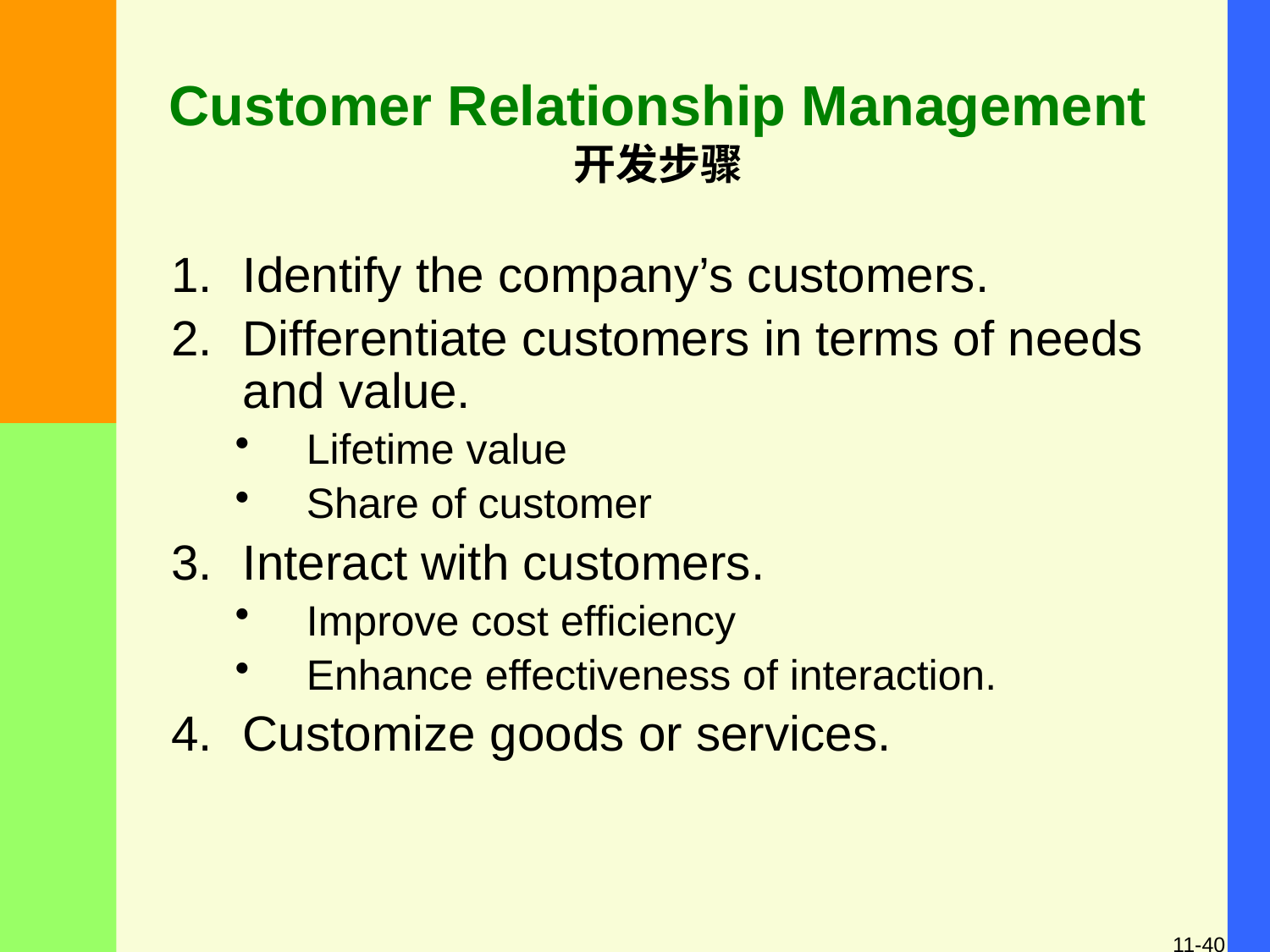

# Customer Relationship Management 开发步骤
Identify the company’s customers.
Differentiate customers in terms of needs and value.
Lifetime value
Share of customer
Interact with customers.
Improve cost efficiency
Enhance effectiveness of interaction.
Customize goods or services.

11-40